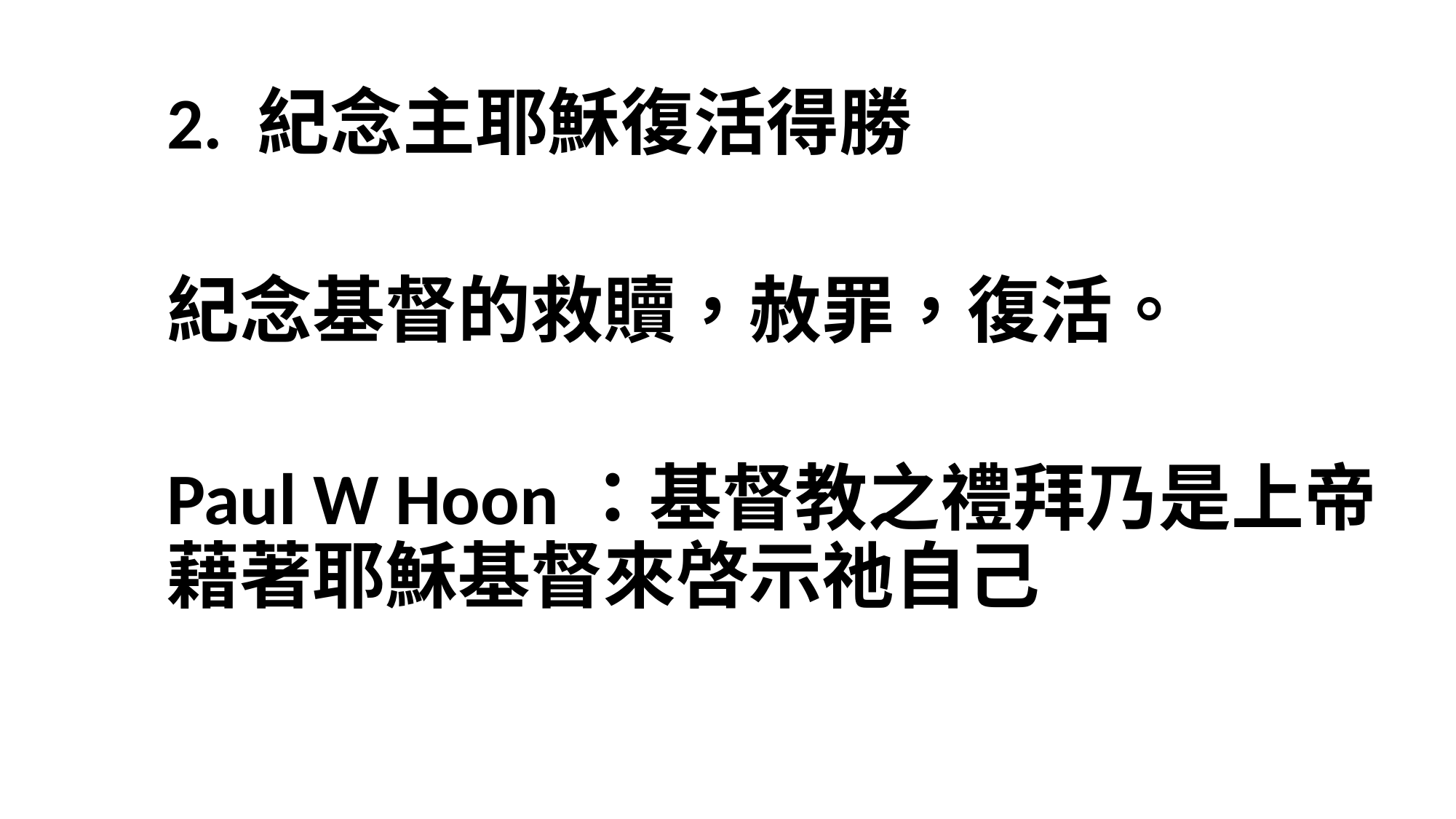

2. 紀念主耶穌復活得勝

紀念基督的救贖，赦罪，復活。

Paul W Hoon：基督教之禮拜乃是上帝藉著耶穌基督來啓示祂自己